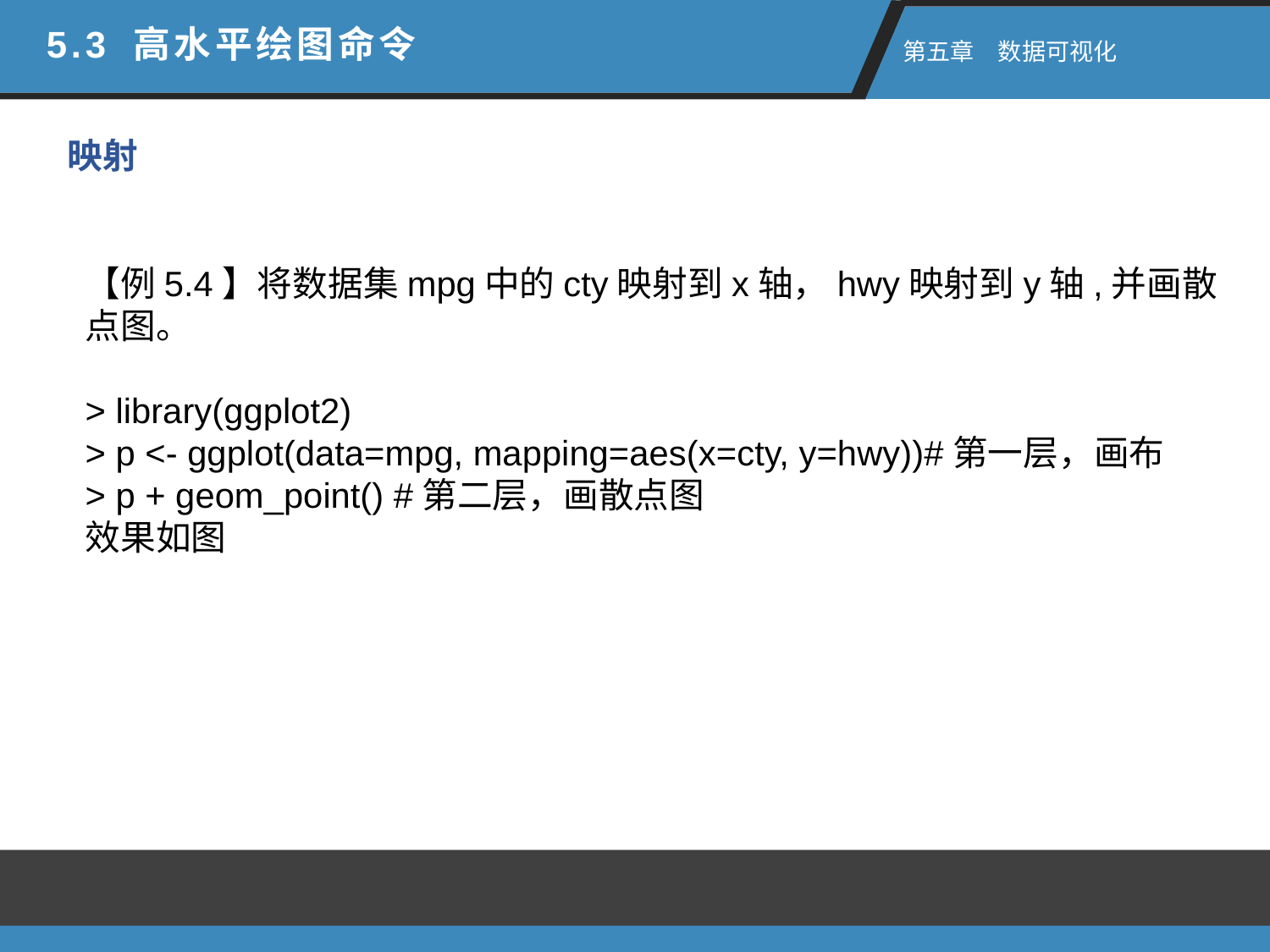

5.3 高水平绘图命令
  第五章　数据可视化
映射
【例5.4】将数据集mpg中的cty映射到x轴，hwy映射到y轴,并画散点图。

> library(ggplot2)
> p <- ggplot(data=mpg, mapping=aes(x=cty, y=hwy))#第一层，画布
> p + geom_point() #第二层，画散点图
效果如图